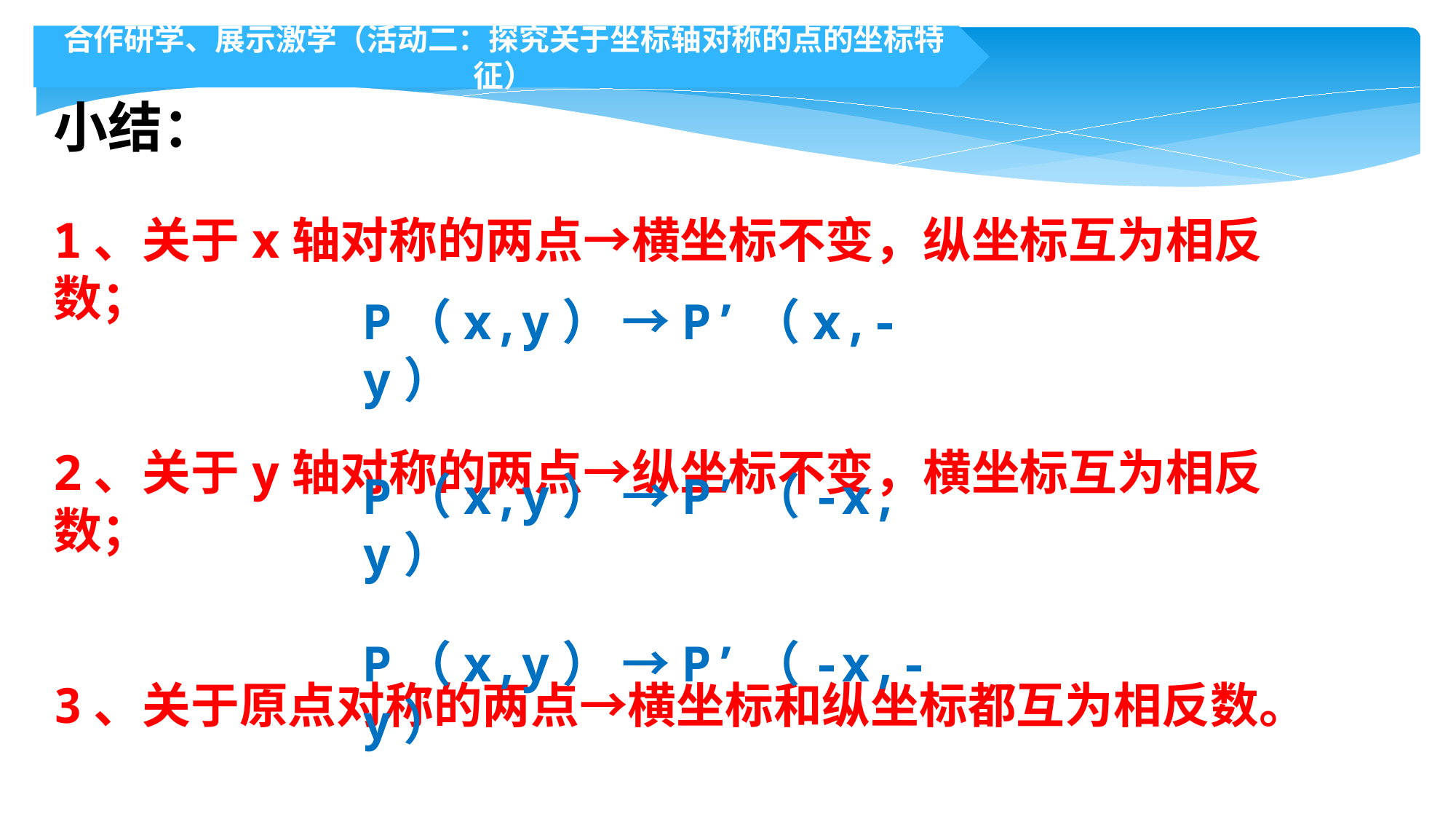

合作研学、展示激学（活动二：探究关于坐标轴对称的点的坐标特征）
小结：

1、关于x轴对称的两点→横坐标不变，纵坐标互为相反数；

2、关于y轴对称的两点→纵坐标不变，横坐标互为相反数；

3、关于原点对称的两点→横坐标和纵坐标都互为相反数。
P（x,y） →P’（x,-y）
P（x,y） →P’（-x, y）
P（x,y） →P’（-x,-y）